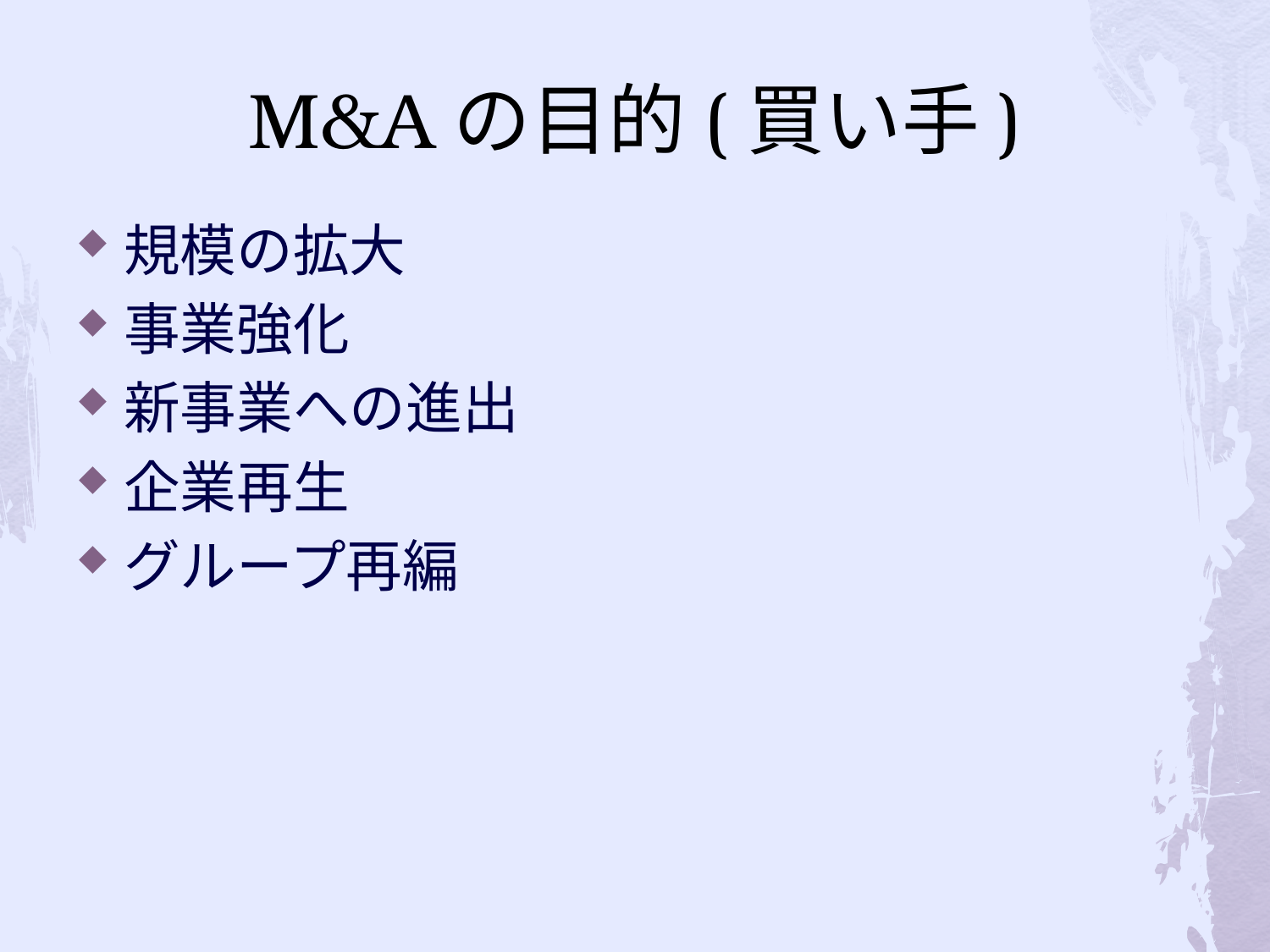

# M&Aの目的(買い手)
規模の拡大
事業強化
新事業への進出
企業再生
グループ再編